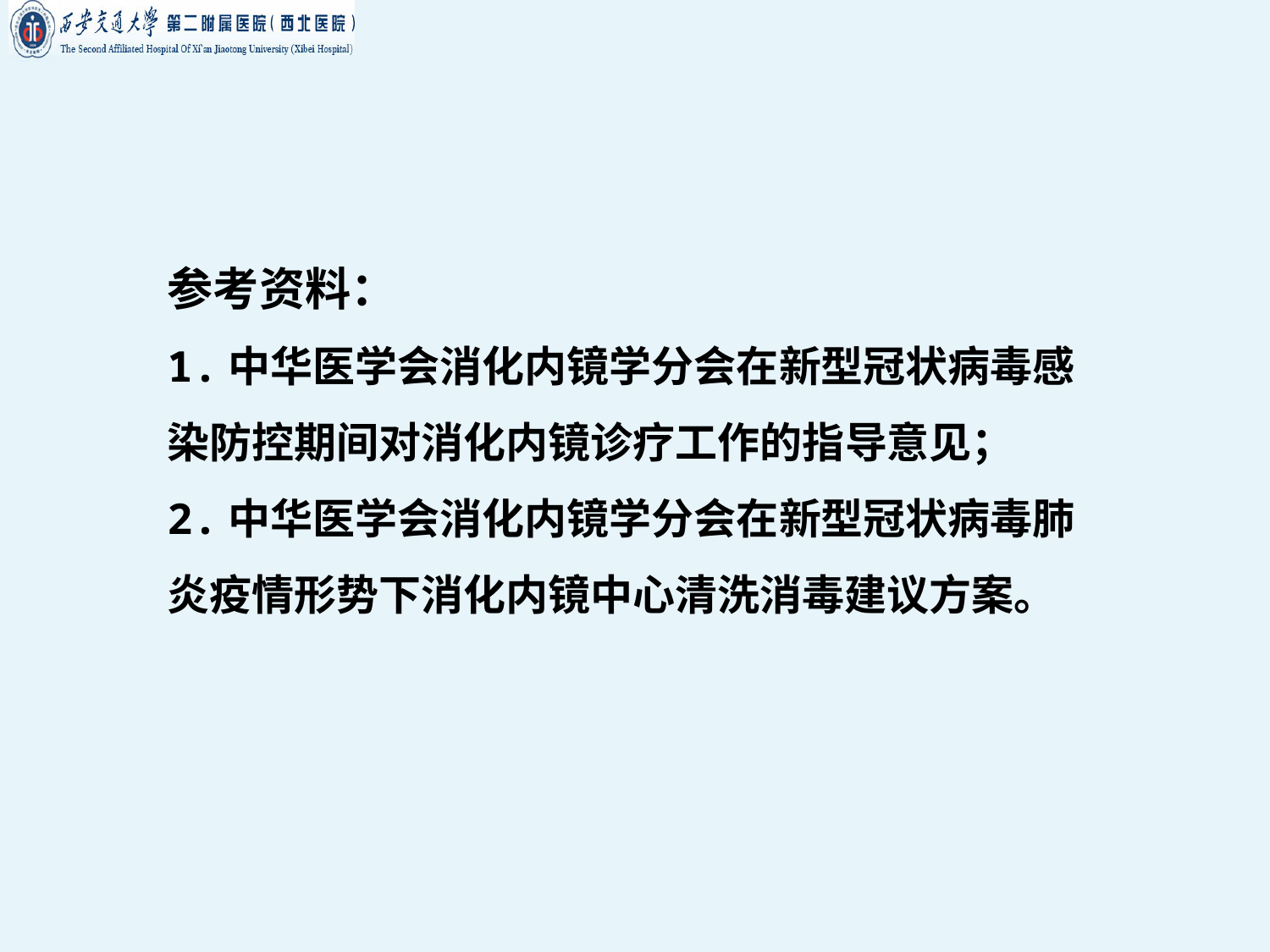

参考资料：
1.中华医学会消化内镜学分会在新型冠状病毒感染防控期间对消化内镜诊疗工作的指导意见；
2.中华医学会消化内镜学分会在新型冠状病毒肺炎疫情形势下消化内镜中心清洗消毒建议方案。